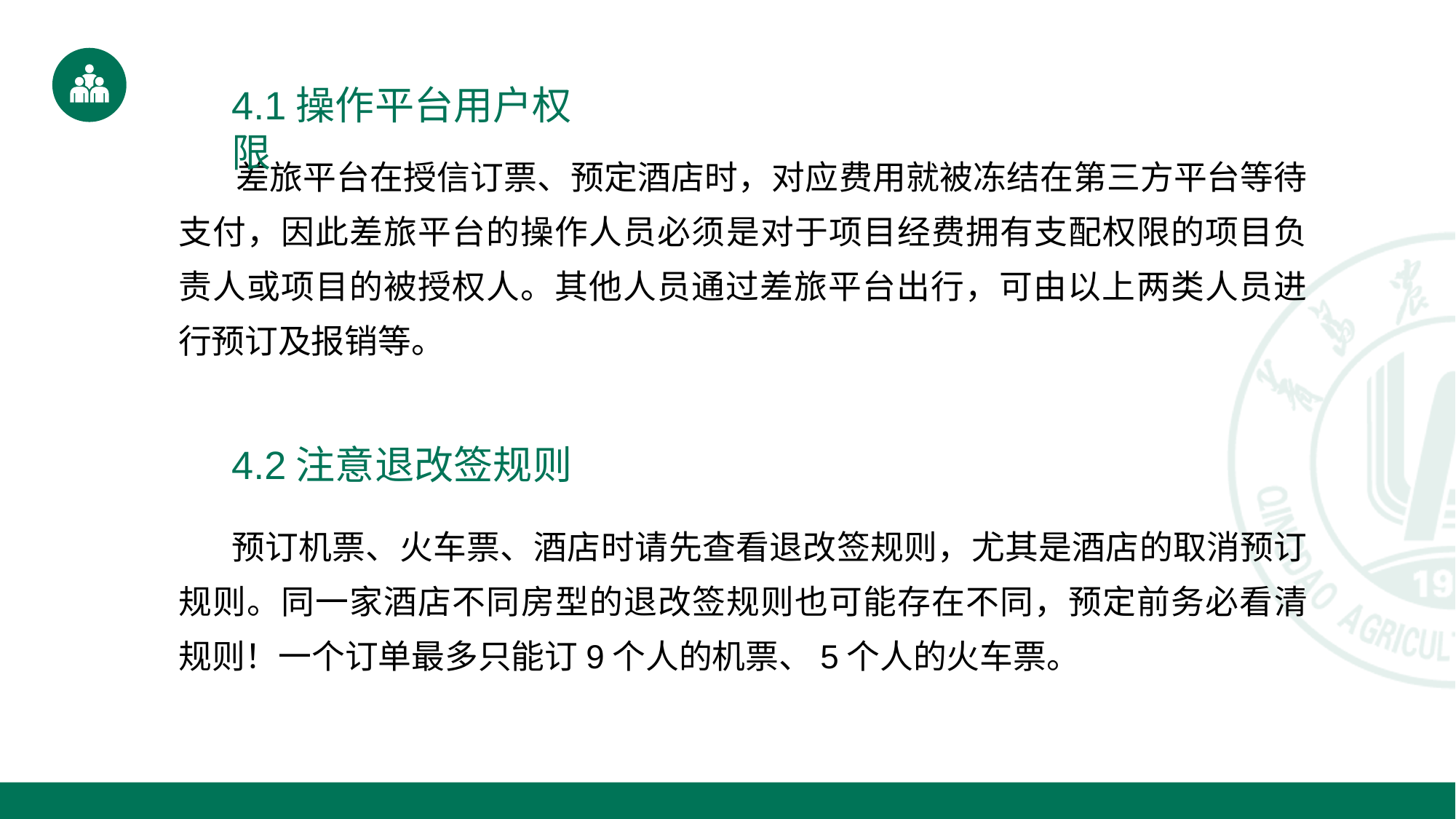

4.1操作平台用户权限
        差旅平台在授信订票、预定酒店时，对应费用就被冻结在第三方平台等待支付，因此差旅平台的操作人员必须是对于项目经费拥有支配权限的项目负责人或项目的被授权人。其他人员通过差旅平台出行，可由以上两类人员进行预订及报销等。

4.2注意退改签规则
       预订机票、火车票、酒店时请先查看退改签规则，尤其是酒店的取消预订规则。同一家酒店不同房型的退改签规则也可能存在不同，预定前务必看清规则！一个订单最多只能订9个人的机票、5个人的火车票。